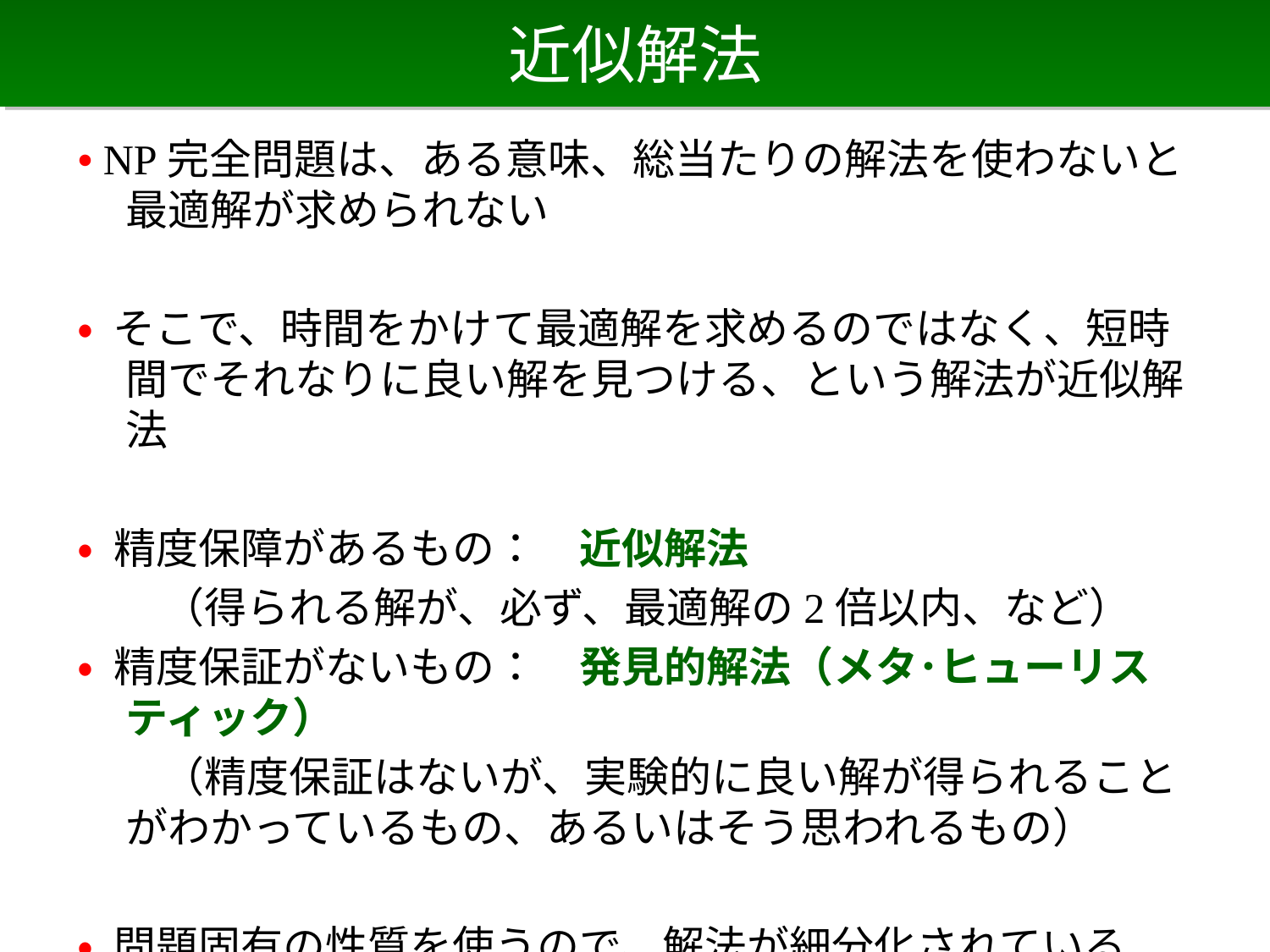

# 近似解法
• NP完全問題は、ある意味、総当たりの解法を使わないと最適解が求められない

• そこで、時間をかけて最適解を求めるのではなく、短時間でそれなりに良い解を見つける、という解法が近似解法

• 精度保障があるもの：　近似解法
　　（得られる解が、必ず、最適解の2倍以内、など）
• 精度保証がないもの：　発見的解法（メタ･ヒューリスティック）
　　（精度保証はないが、実験的に良い解が得られることがわかっているもの、あるいはそう思われるもの）

• 問題固有の性質を使うので、解法が細分化されている
　　　（スケジューリング用、配送計画用、など）